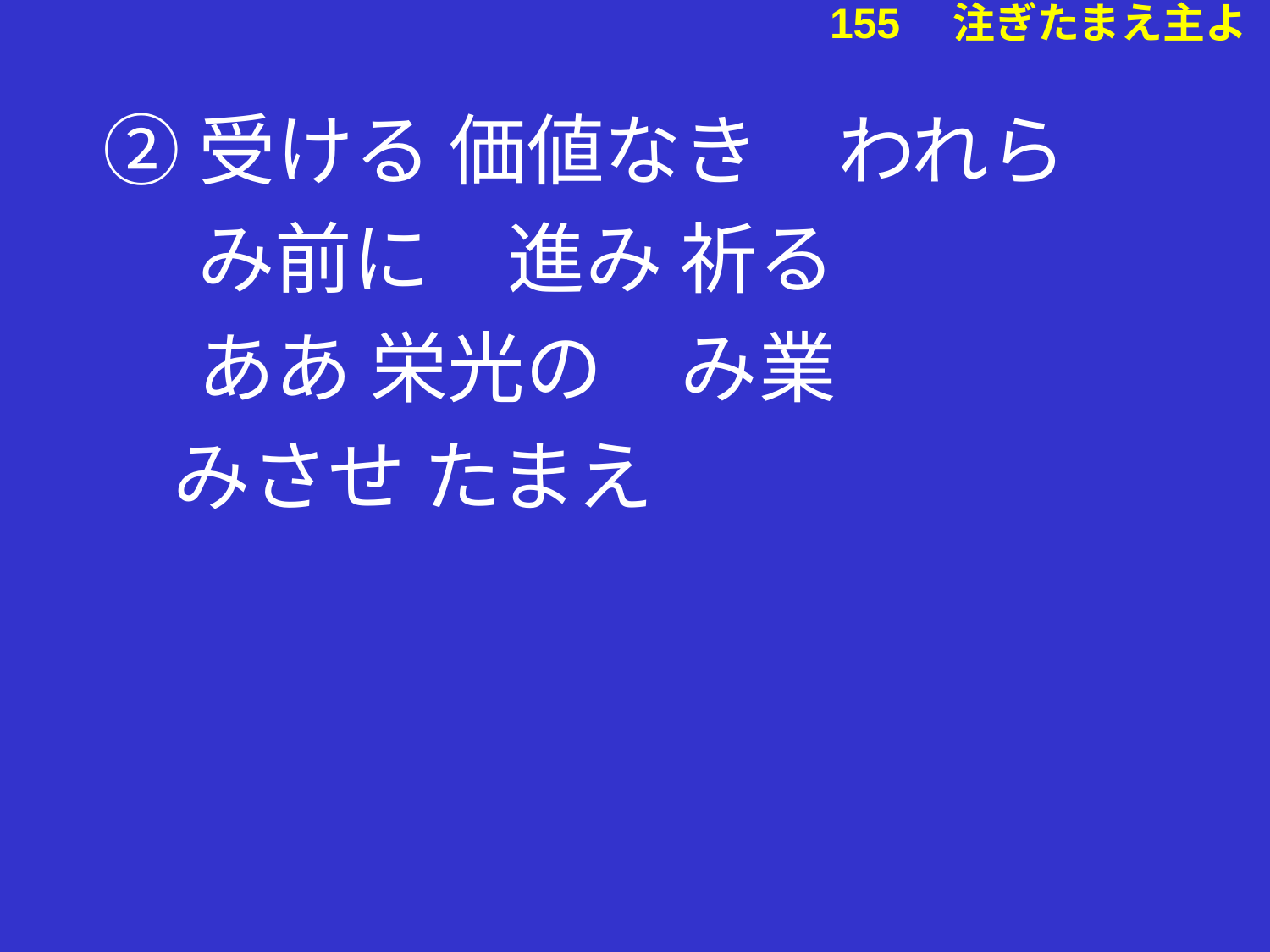

②受ける 価値なき　われら
　 み前に　進み 祈る
　 ああ 栄光の　み業
   みさせ たまえ

# 155　注ぎたまえ主よ